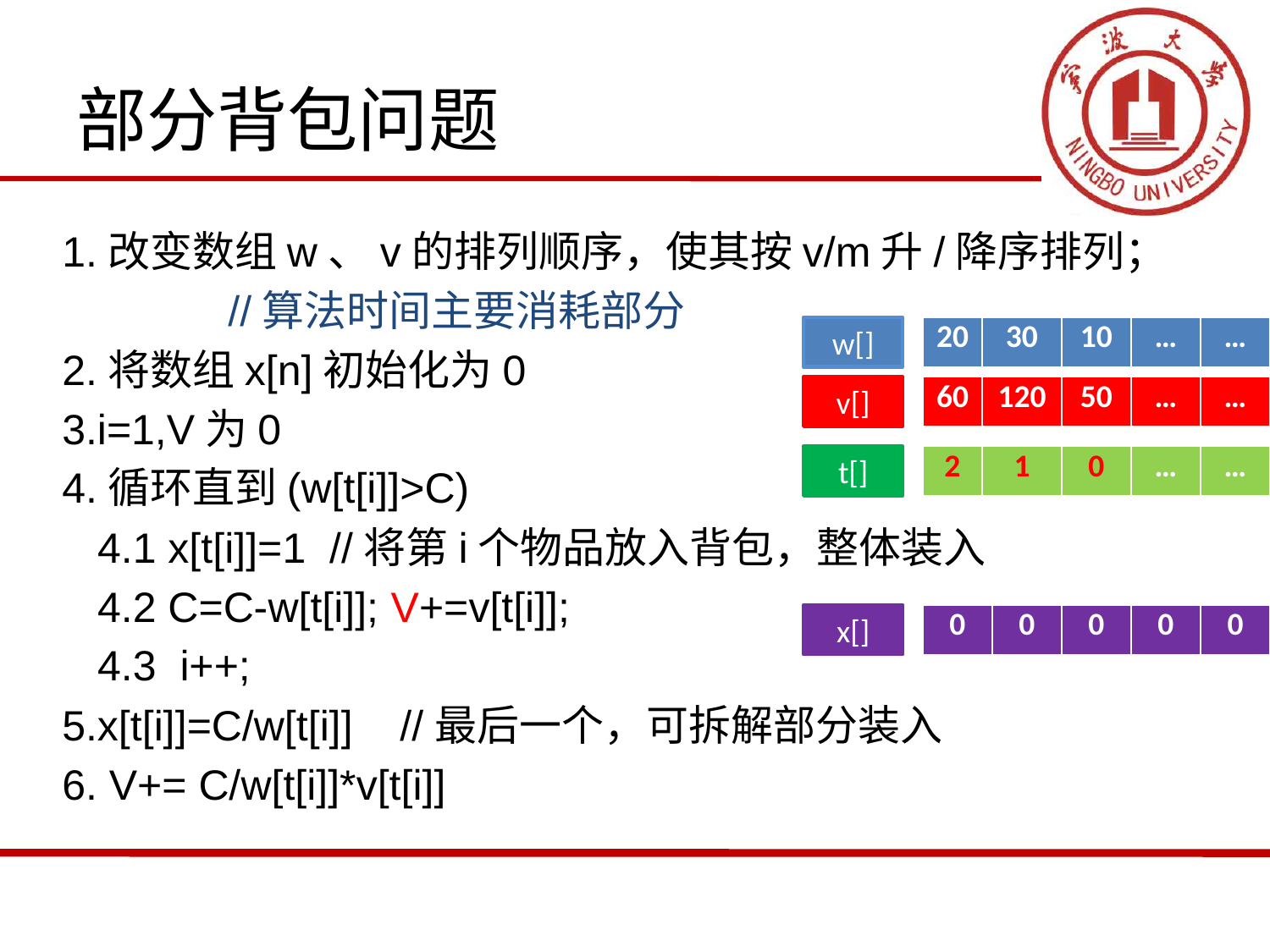

# 部分背包问题
1.改变数组w、v的排列顺序，使其按v/m升/降序排列；
              //算法时间主要消耗部分
2.将数组x[n]初始化为0
3.i=1,V为0
4.循环直到(w[t[i]]>C)
   4.1 x[t[i]]=1  //将第i个物品放入背包，整体装入
   4.2 C=C-w[t[i]]; V+=v[t[i]];
   4.3  i++;
5.x[t[i]]=C/w[t[i]]    //最后一个，可拆解部分装入
6. V+= C/w[t[i]]*v[t[i]]
w[]
| 20 | 30 | 10 | … | … |
| --- | --- | --- | --- | --- |
v[]
| 60 | 120 | 50 | … | … |
| --- | --- | --- | --- | --- |
t[]
| 2 | 1 | 0 | … | … |
| --- | --- | --- | --- | --- |
x[]
| 0 | 0 | 0 | 0 | 0 |
| --- | --- | --- | --- | --- |